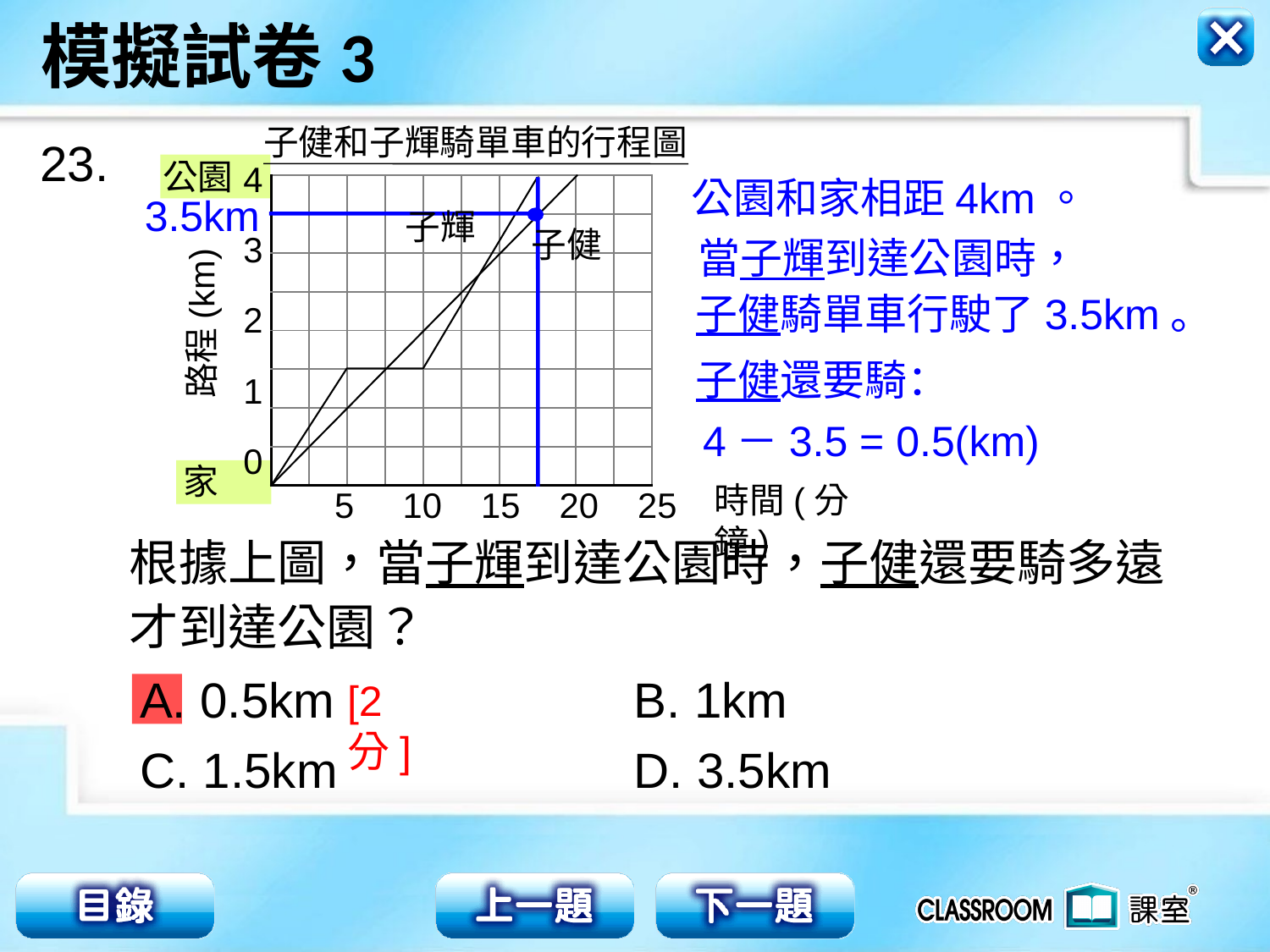

子健和子輝騎單車的行程圖
23.
公園
4
3
2
1
0

公園和家相距4km。

|  |  |  |  |  |  |  |  |  |  |
| --- | --- | --- | --- | --- | --- | --- | --- | --- | --- |
|  |  |  |  |  |  |  |  |  |  |
|  |  |  |  |  |  |  |  |  |  |
|  |  |  |  |  |  |  |  |  |  |
|  |  |  |  |  |  |  |  |  |  |
|  |  |  |  |  |  |  |  |  |  |
|  |  |  |  |  |  |  |  |  |  |
|  |  |  |  |  |  |  |  |  |  |

3.5km
子輝

子健
當子輝到達公園時，
子健騎單車行駛了3.5km。
路程(km)
子健還要騎：
4－3.5 = 0.5(km)
家

時間(分鐘)
     5     10    15    20    25
根據上圖，當子輝到達公園時，子健還要騎多遠
才到達公園？
 A. 0.5km			B. 1km
 C. 1.5km			D. 3.5km
[2分]